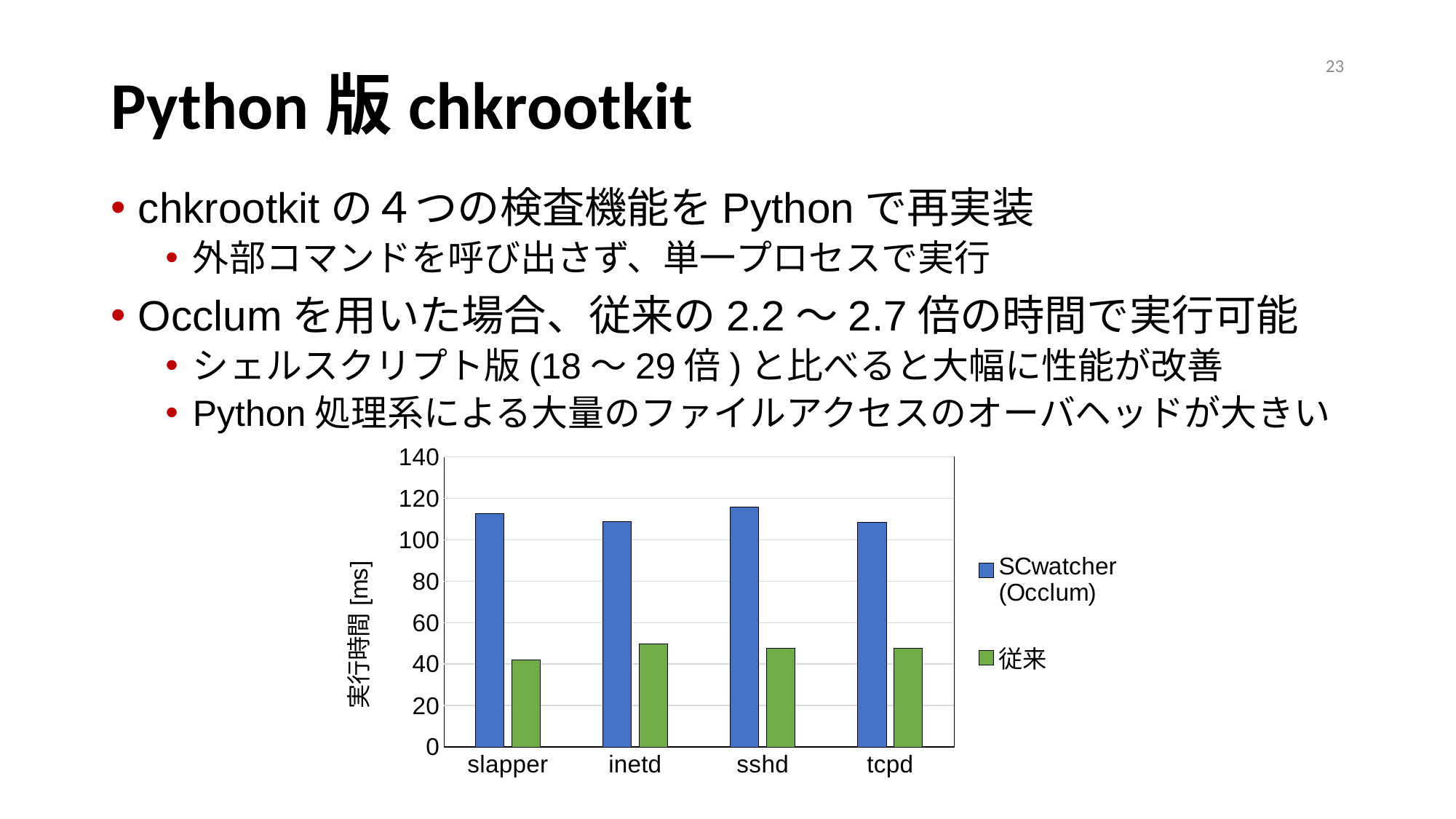

23
# Python版chkrootkit
chkrootkitの４つの検査機能をPythonで再実装
外部コマンドを呼び出さず、単一プロセスで実行
Occlumを用いた場合、従来の2.2〜2.7倍の時間で実行可能
シェルスクリプト版(18〜29倍)と比べると大幅に性能が改善
Python処理系による大量のファイルアクセスのオーバヘッドが大きい

### Chart

| Category | SCwatcher
(Occlum) | 従来 |
|---|---|---|
| slapper | 112.79999999999998 | 42.099999999999994 |
| inetd | 108.80000000000001 | 49.8 |
| sshd | 115.7 | 47.8 |
| tcpd | 108.4 | 47.59999999999999 |